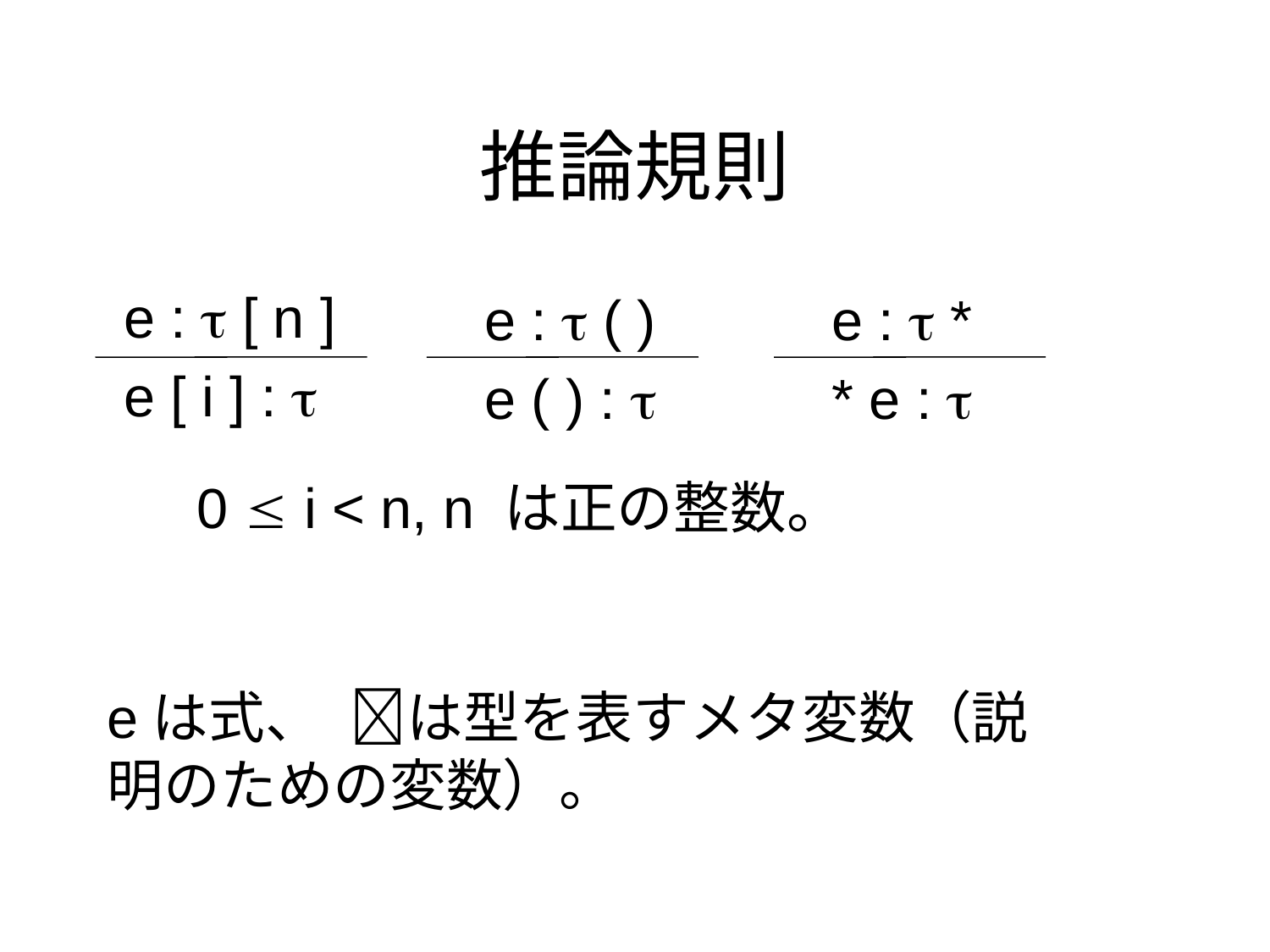

# 推論規則
 e : τ [ n ]
 e [ i ] : τ
 e : τ ( )
 e ( ) : τ
 e : τ *
 * e : τ
 0 ≤ i < n, n は正の整数。
eは式、 τは型を表すメタ変数（説明のための変数）。